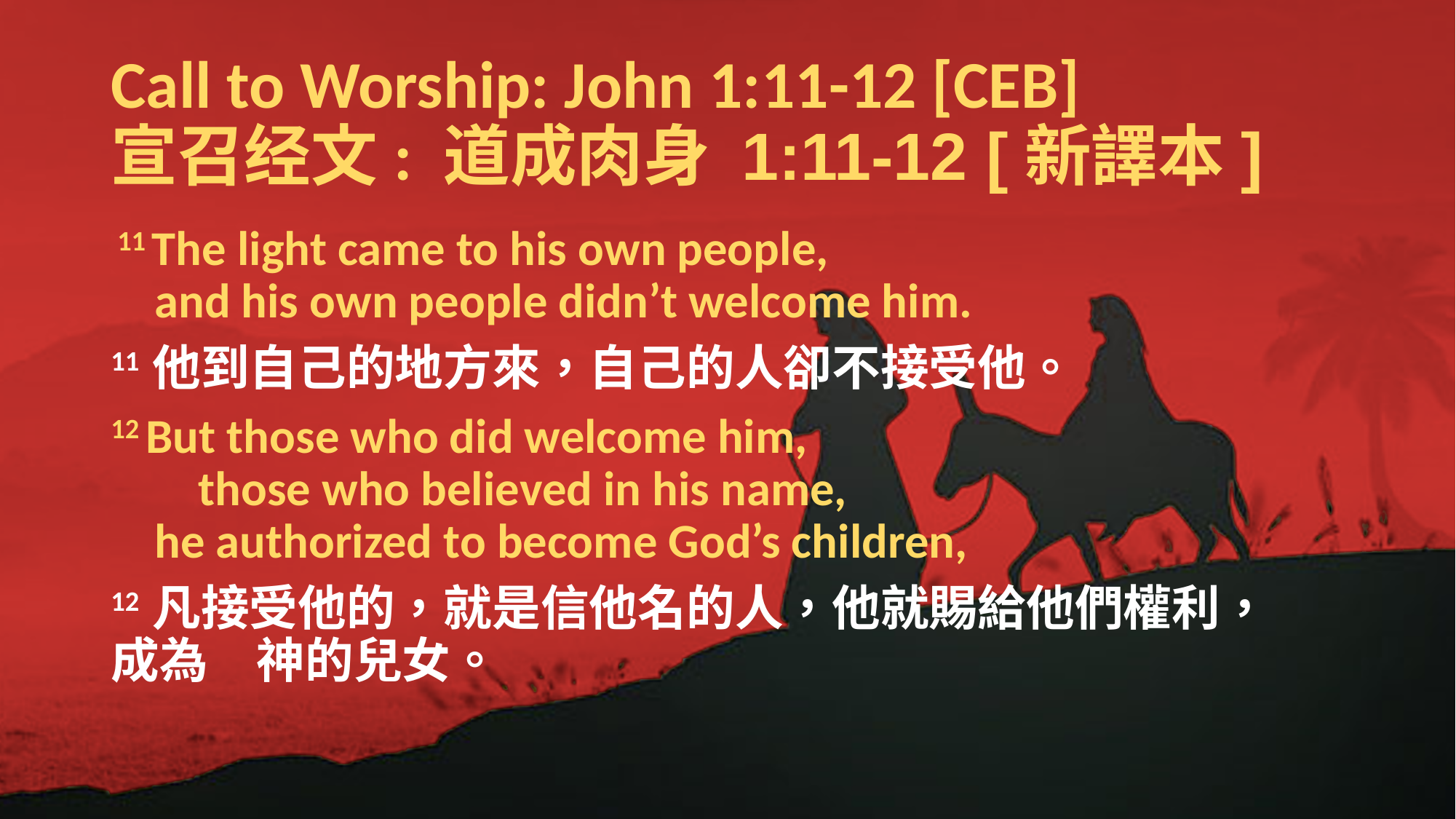

# Call to Worship: John 1:11-12 [CEB] 宣召经文: 道成肉身 1:11-12 [新譯本]
 11 The light came to his own people,
    and his own people didn’t welcome him.
11 他到自己的地方來，自己的人卻不接受他。
12 But those who did welcome him,
        those who believed in his name,
    he authorized to become God’s children,
12 凡接受他的，就是信他名的人，他就賜給他們權利，
成為　神的兒女。